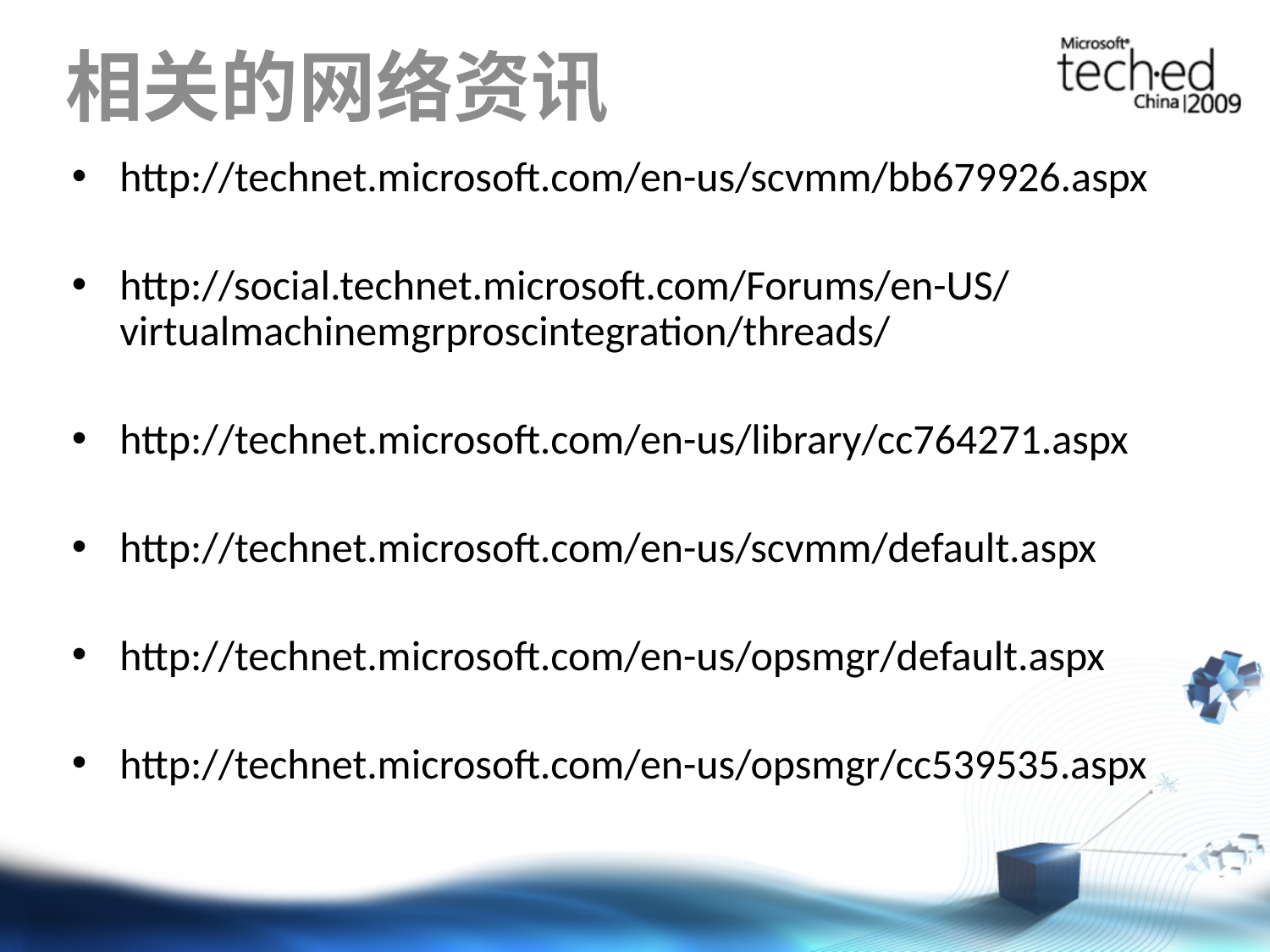

# 相关的网络资讯
http://technet.microsoft.com/en-us/scvmm/bb679926.aspx

http://social.technet.microsoft.com/Forums/en-US/virtualmachinemgrproscintegration/threads/

http://technet.microsoft.com/en-us/library/cc764271.aspx

http://technet.microsoft.com/en-us/scvmm/default.aspx

http://technet.microsoft.com/en-us/opsmgr/default.aspx

http://technet.microsoft.com/en-us/opsmgr/cc539535.aspx